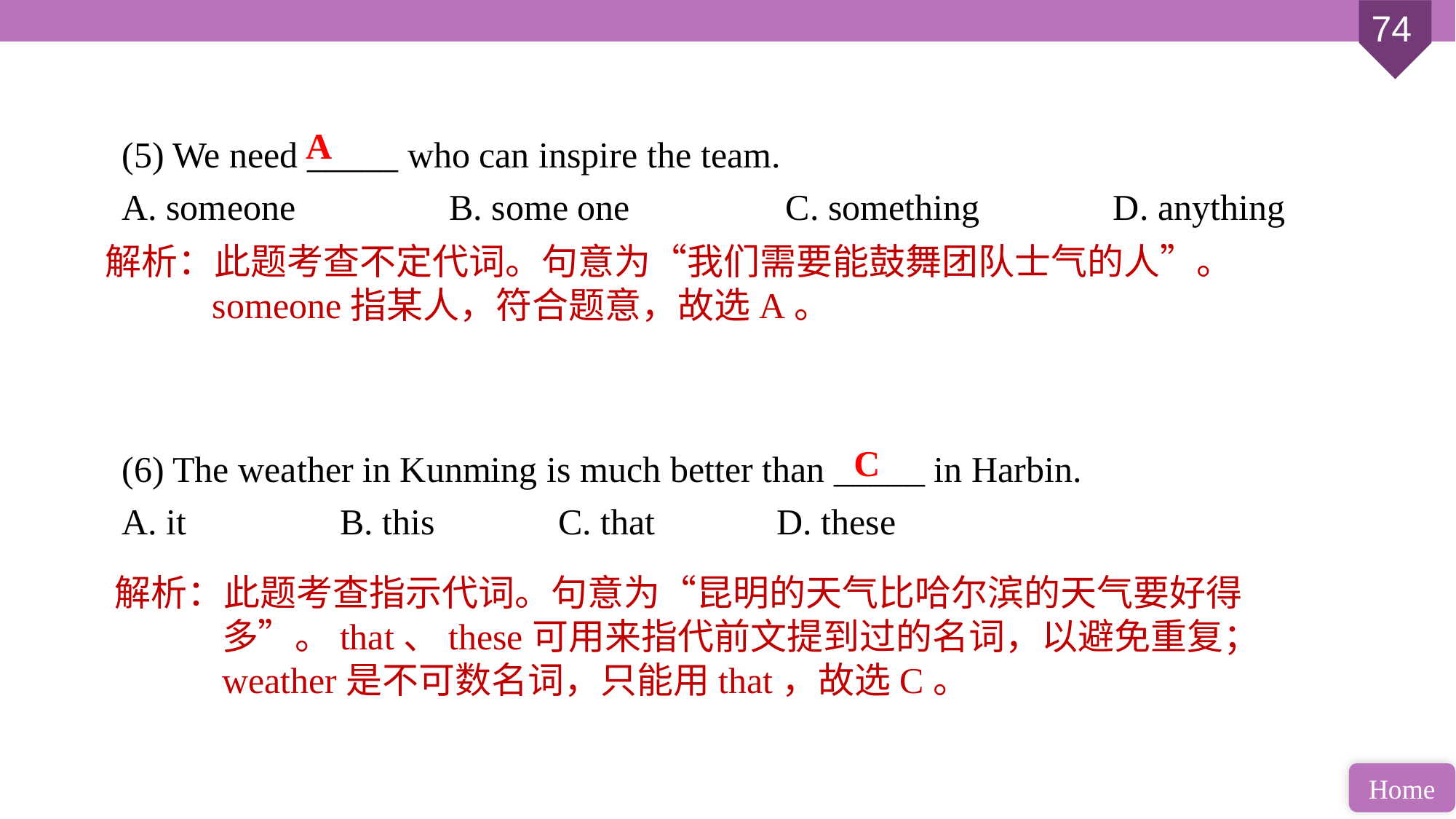

(5) We need _____ who can inspire the team.
A. someone 		B. some one		 C. something		 D. anything

(6) The weather in Kunming is much better than _____ in Harbin.
A. it 		B. this 		C. that 		D. these
A
解析：此题考查不定代词。句意为“我们需要能鼓舞团队士气的人”。someone指某人，符合题意，故选A。
C
解析：此题考查指示代词。句意为“昆明的天气比哈尔滨的天气要好得多”。that、these可用来指代前文提到过的名词，以避免重复；weather是不可数名词，只能用that，故选C。